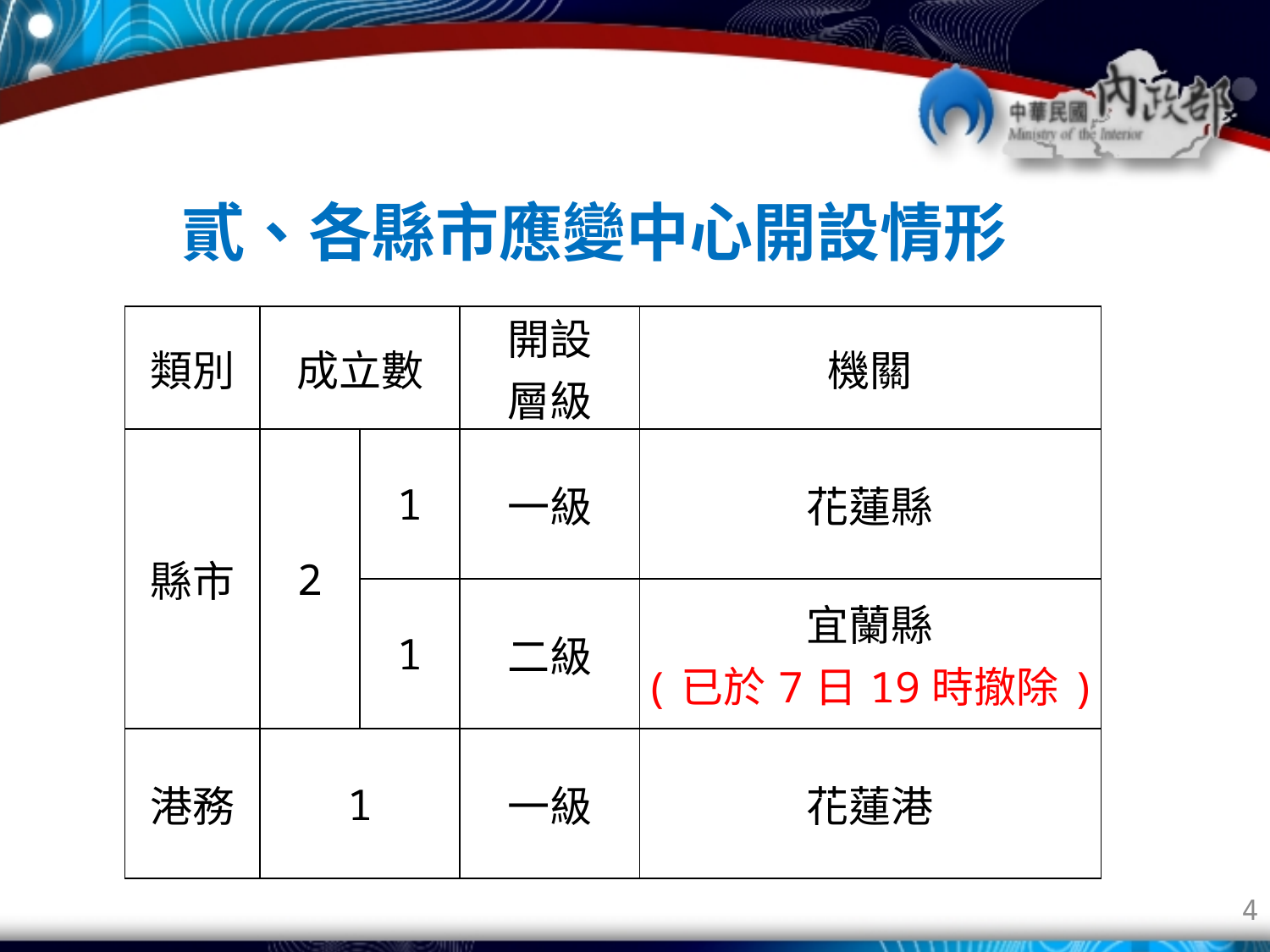

貳、各縣市應變中心開設情形
| 類別 | 成立數 |  | 開設 層級 | 機關 |
| --- | --- | --- | --- | --- |
| 縣市 | 2 | 1 | 一級 | 花蓮縣 |
|  |  | 1 | 二級 | 宜蘭縣 (已於7日19時撤除) |
| 港務 | 1 |  | 一級 | 花蓮港 |
4